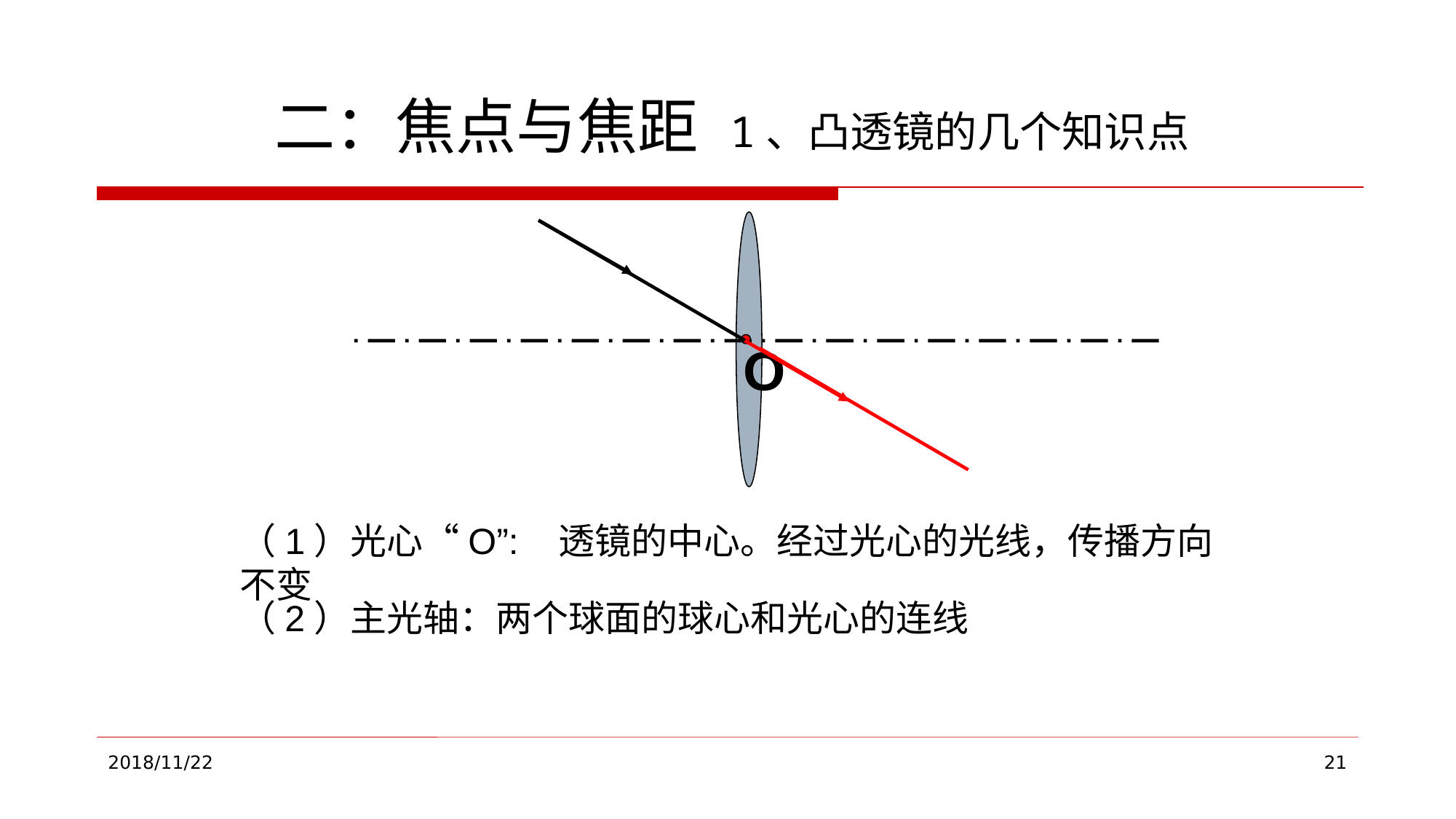

二：焦点与焦距
1、凸透镜的几个知识点

O

（1）光心“O”:   透镜的中心。经过光心的光线，传播方向不变
（2）主光轴：两个球面的球心和光心的连线
2018/11/22
21